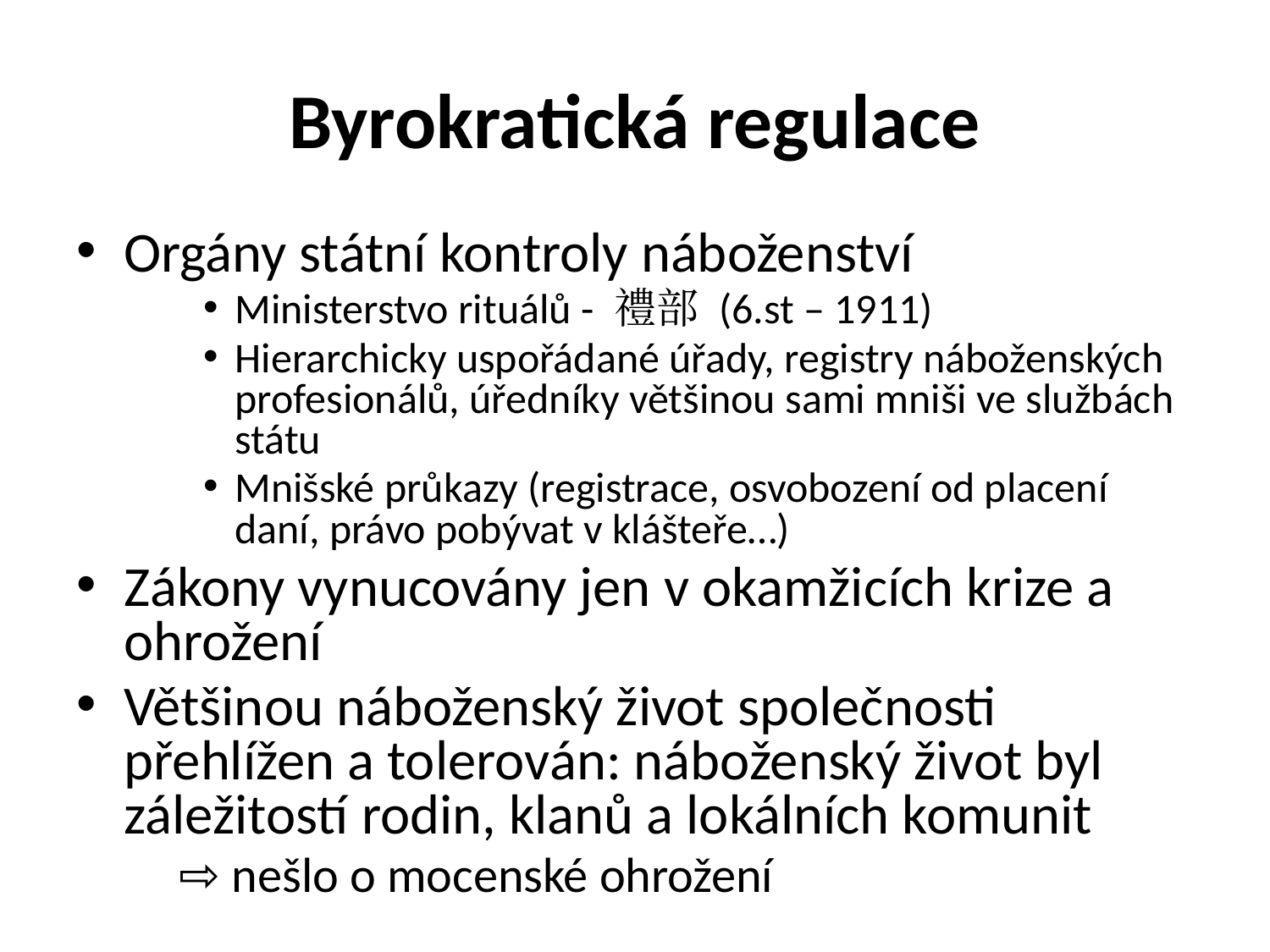

# Byrokratická regulace
Orgány státní kontroly náboženství
Ministerstvo rituálů - 禮部 (6.st – 1911)
Hierarchicky uspořádané úřady, registry náboženských profesionálů, úředníky většinou sami mniši ve službách státu
Mnišské průkazy (registrace, osvobození od placení daní, právo pobývat v klášteře…)
Zákony vynucovány jen v okamžicích krize a ohrožení
Většinou náboženský život společnosti přehlížen a tolerován: náboženský život byl záležitostí rodin, klanů a lokálních komunit
	⇨ nešlo o mocenské ohrožení